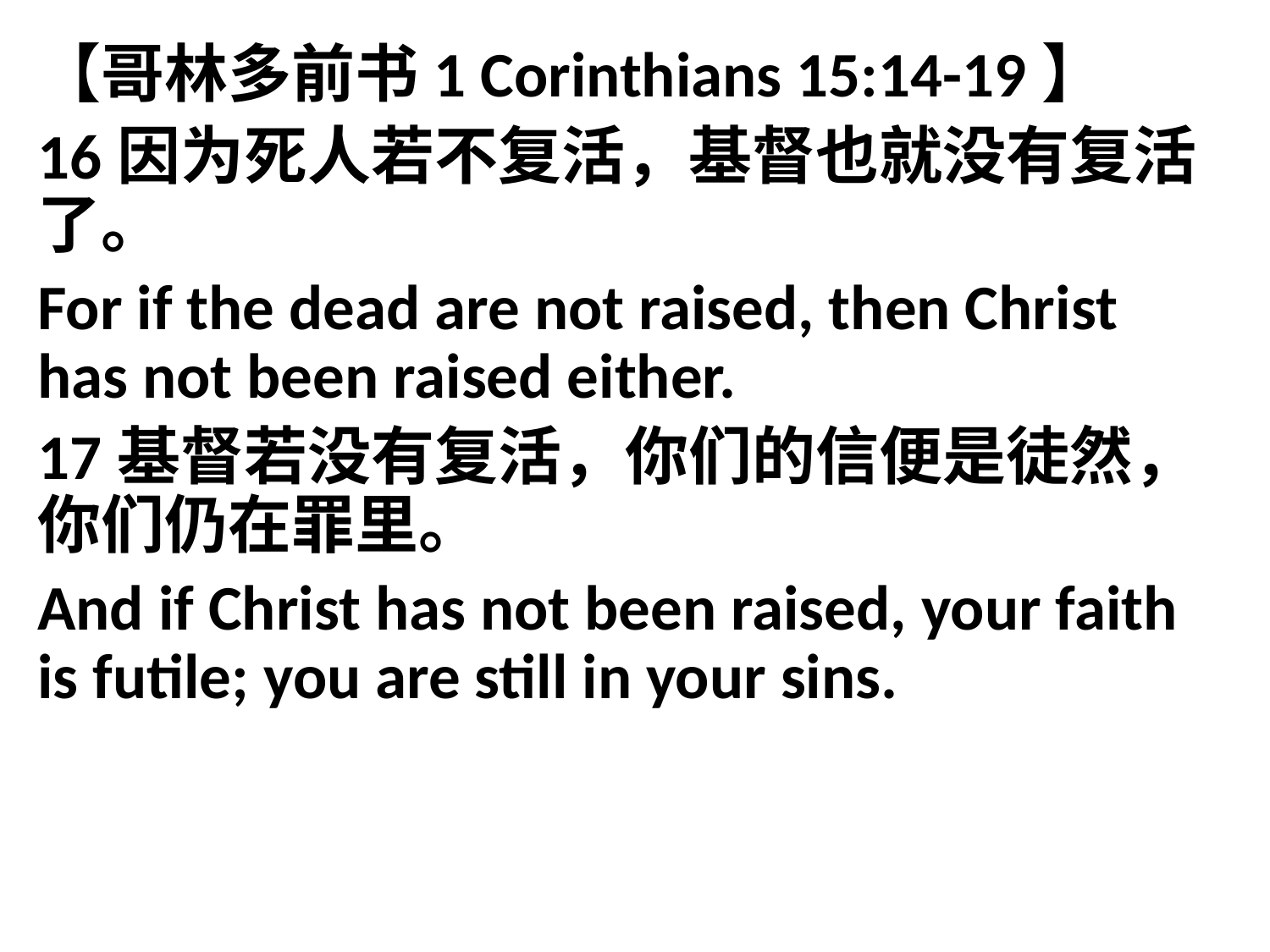

【哥林多前书1 Corinthians 15:14-19】
16因为死人若不复活，基督也就没有复活了。
For if the dead are not raised, then Christ has not been raised either.
17基督若没有复活，你们的信便是徒然，你们仍在罪里。
And if Christ has not been raised, your faith is futile; you are still in your sins.